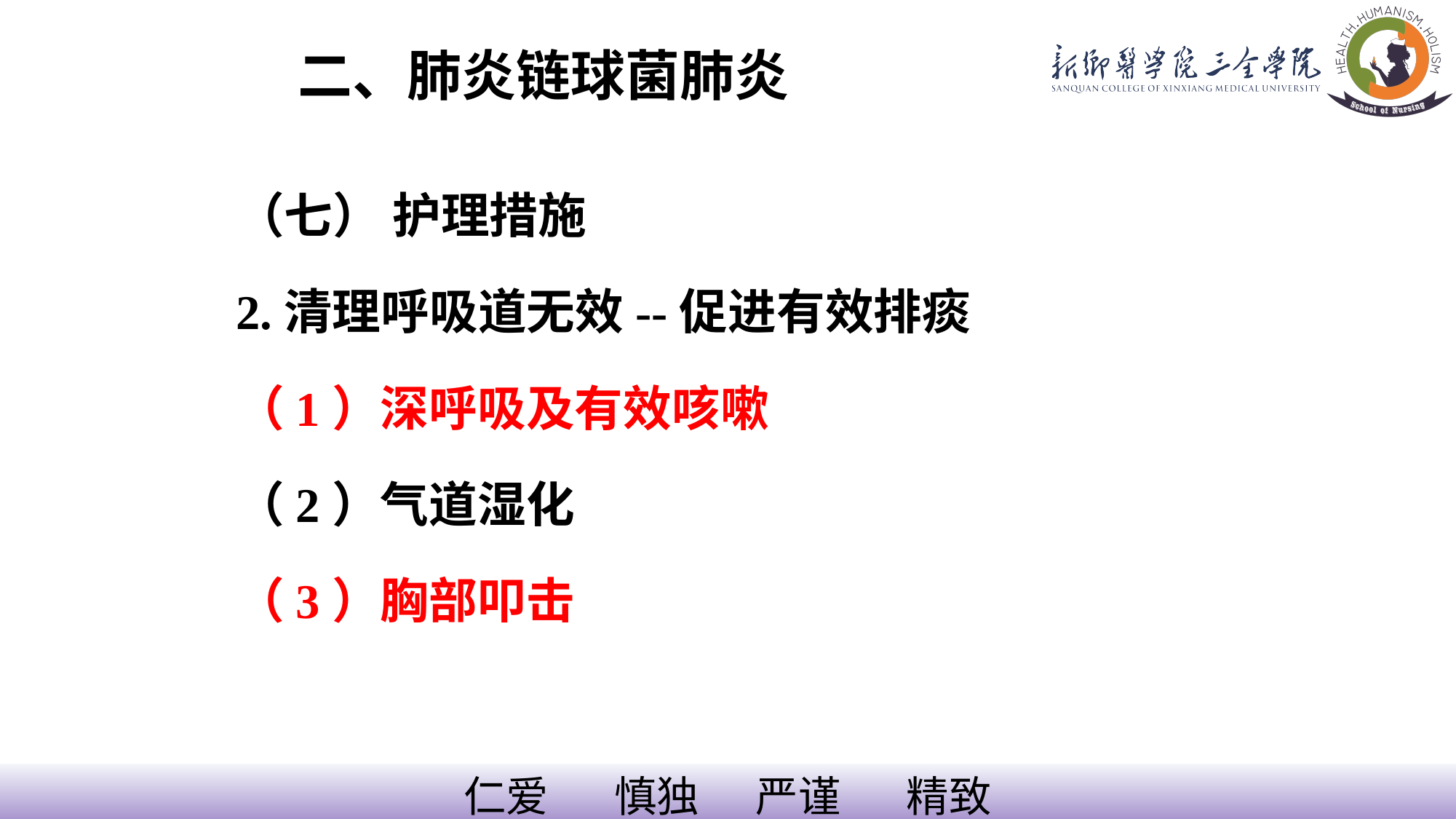

# 二、肺炎链球菌肺炎
（七） 护理措施
2.清理呼吸道无效--促进有效排痰
（1）深呼吸及有效咳嗽
（2）气道湿化
（3）胸部叩击